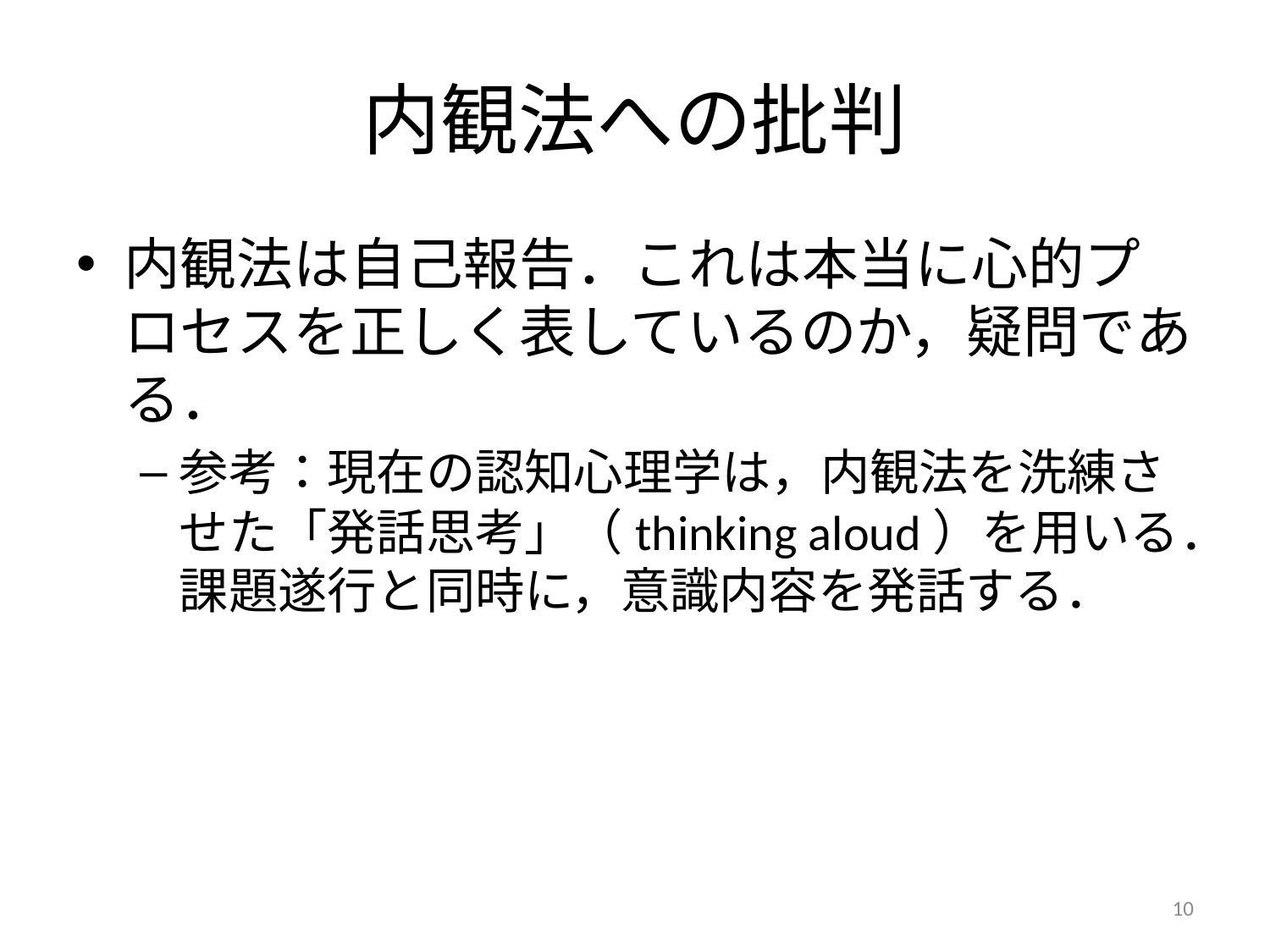

# 内観法への批判
内観法は自己報告．これは本当に心的プロセスを正しく表しているのか，疑問である．
参考：現在の認知心理学は，内観法を洗練させた「発話思考」（thinking aloud）を用いる．課題遂行と同時に，意識内容を発話する．

10